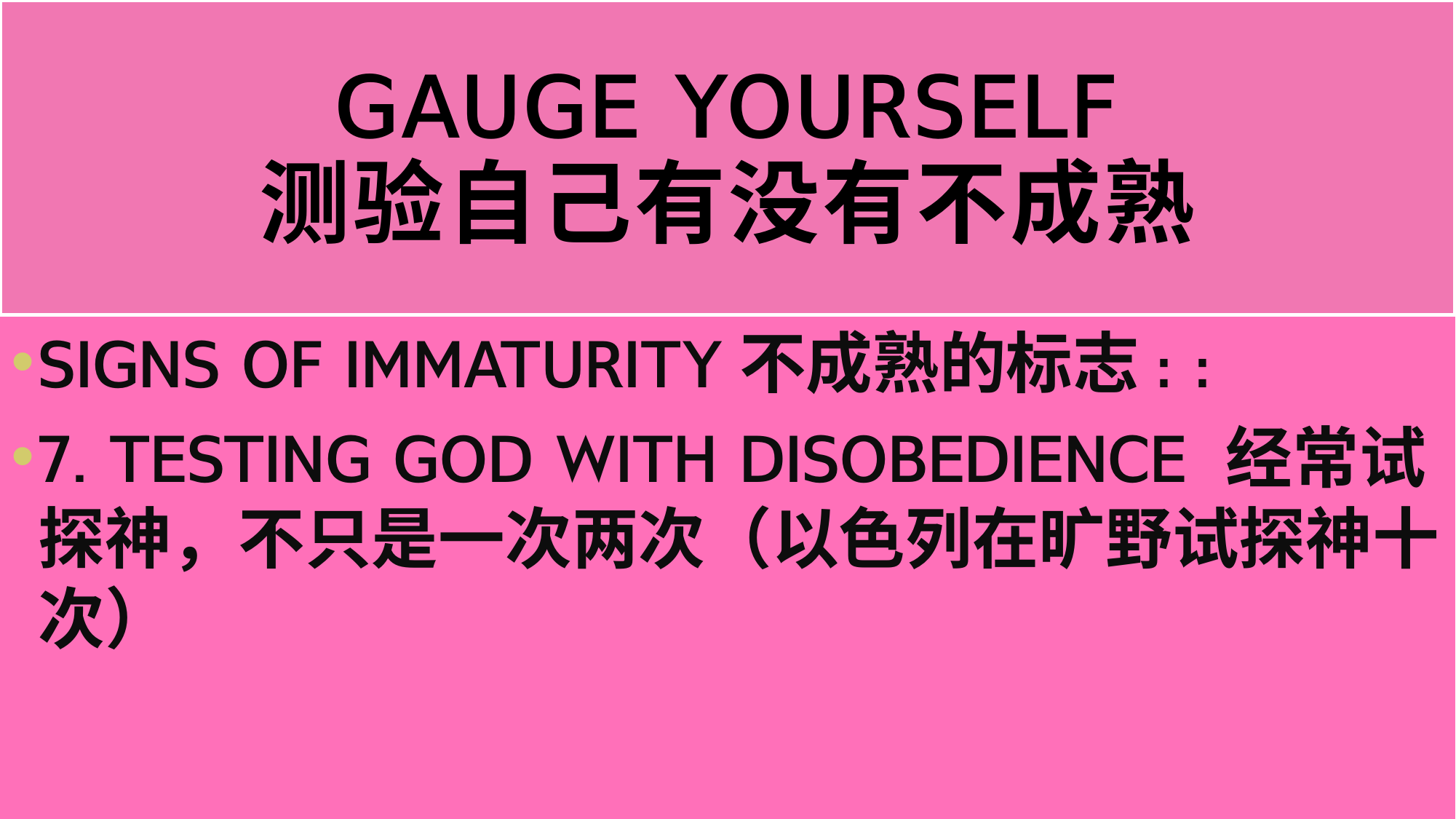

# GAUGE YOURSELF 测验自己有没有不成熟
SIGNS OF IMMATURITY不成熟的标志: :
7. TESTING GOD WITH DISOBEDIENCE 经常试探神，不只是一次两次（以色列在旷野试探神十次）